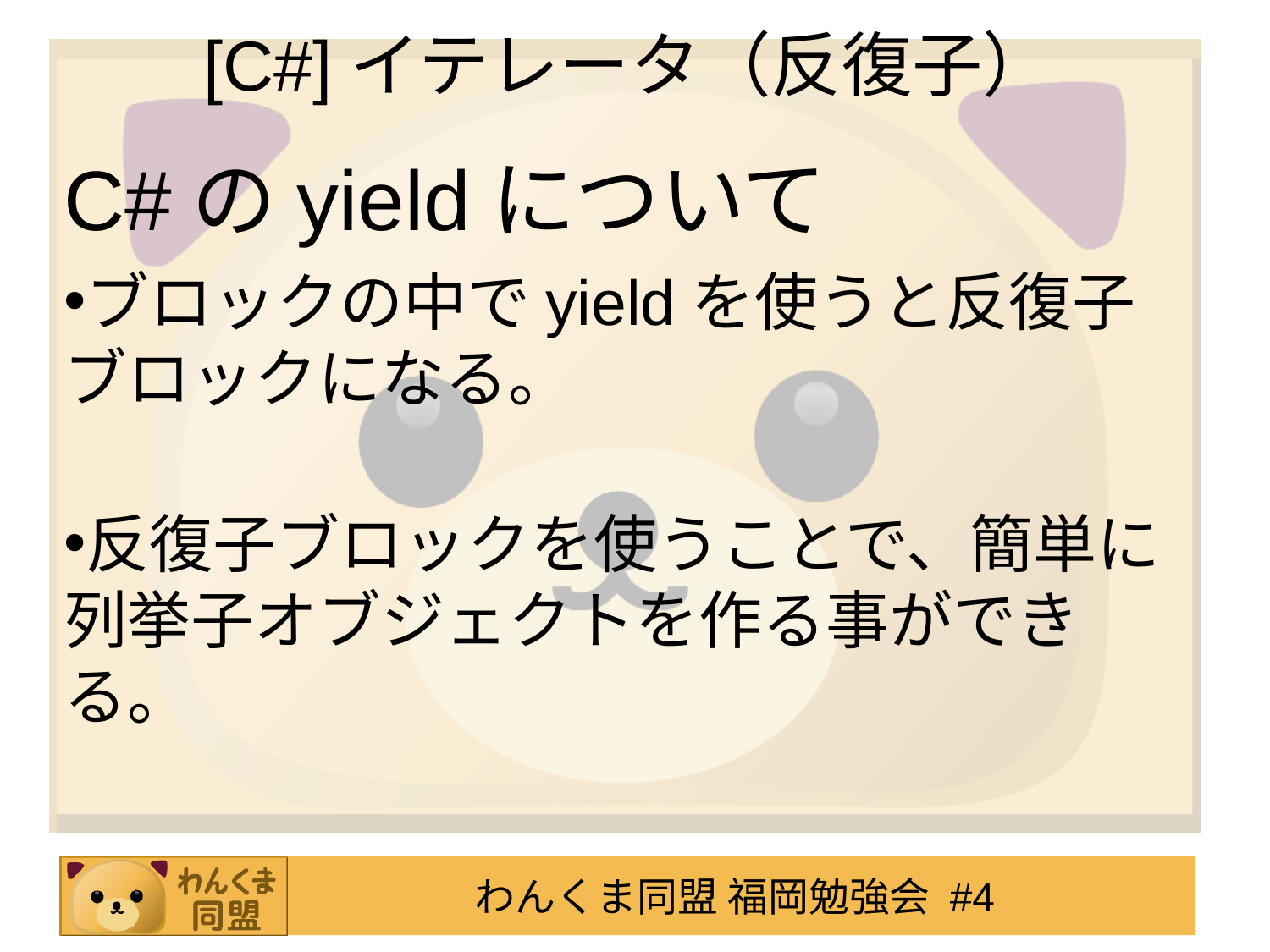

# [C#]イテレータ（反復子）
C#のyieldについて
ブロックの中でyieldを使うと反復子ブロックになる。
反復子ブロックを使うことで、簡単に列挙子オブジェクトを作る事ができる。